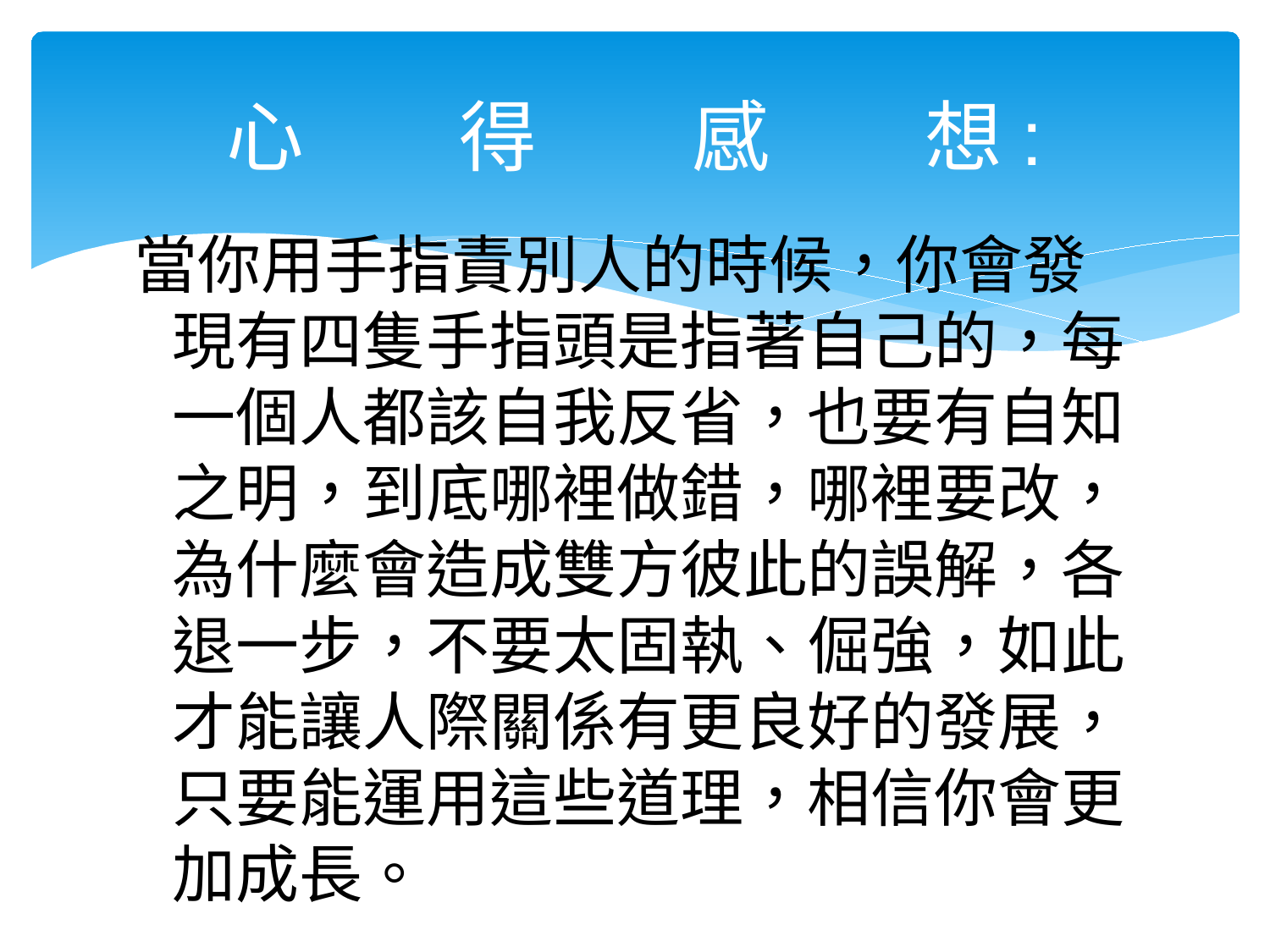

# 心　　得　　感　　想:
當你用手指責別人的時候，你會發現有四隻手指頭是指著自己的，每一個人都該自我反省，也要有自知之明，到底哪裡做錯，哪裡要改，為什麼會造成雙方彼此的誤解，各退一步，不要太固執、倔強，如此才能讓人際關係有更良好的發展，只要能運用這些道理，相信你會更加成長。